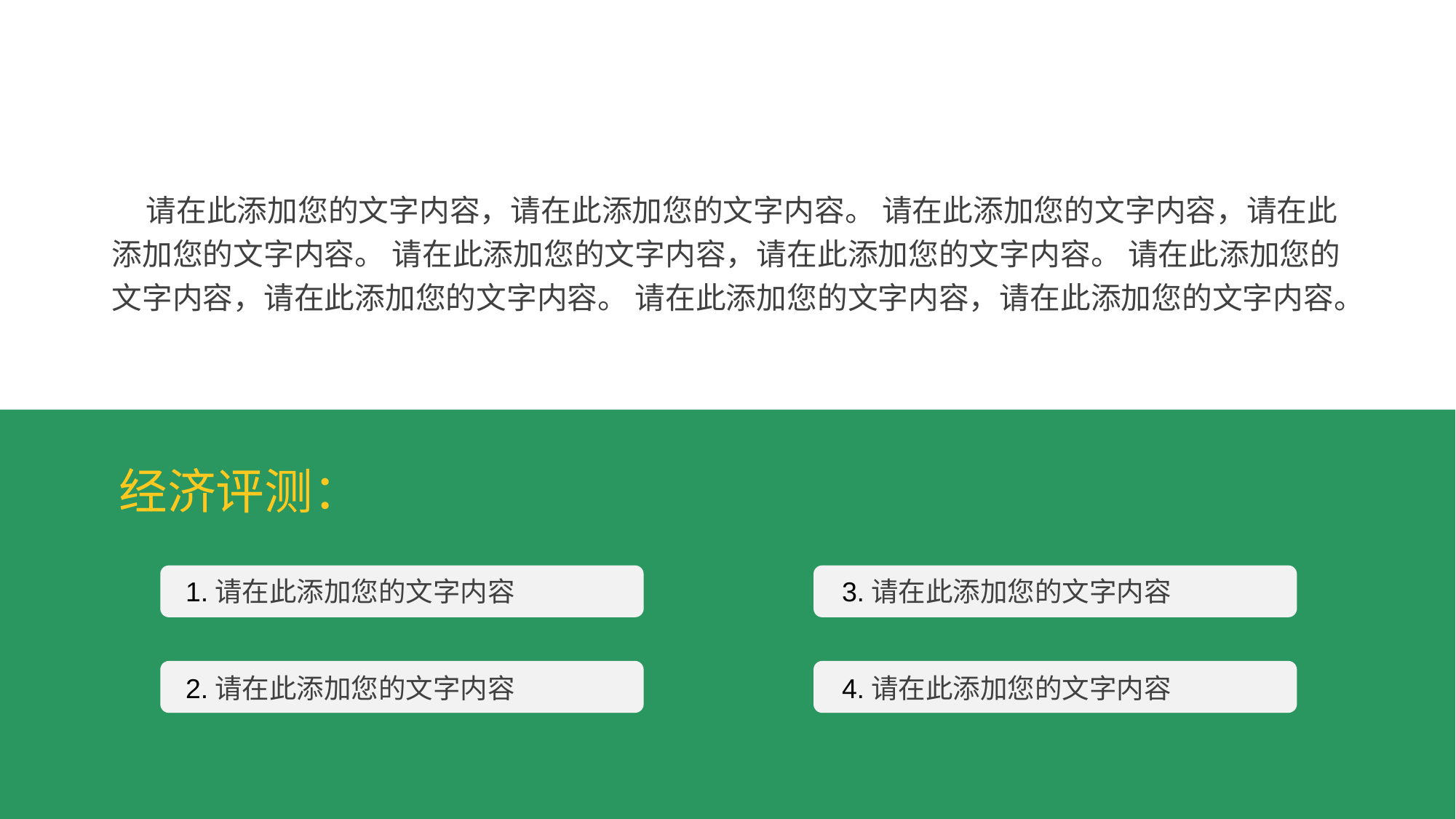

请在此添加您的文字内容，请在此添加您的文字内容。 请在此添加您的文字内容，请在此添加您的文字内容。 请在此添加您的文字内容，请在此添加您的文字内容。 请在此添加您的文字内容，请在此添加您的文字内容。 请在此添加您的文字内容，请在此添加您的文字内容。

经济评测：

1.请在此添加您的文字内容
3.请在此添加您的文字内容

4.请在此添加您的文字内容
2.请在此添加您的文字内容